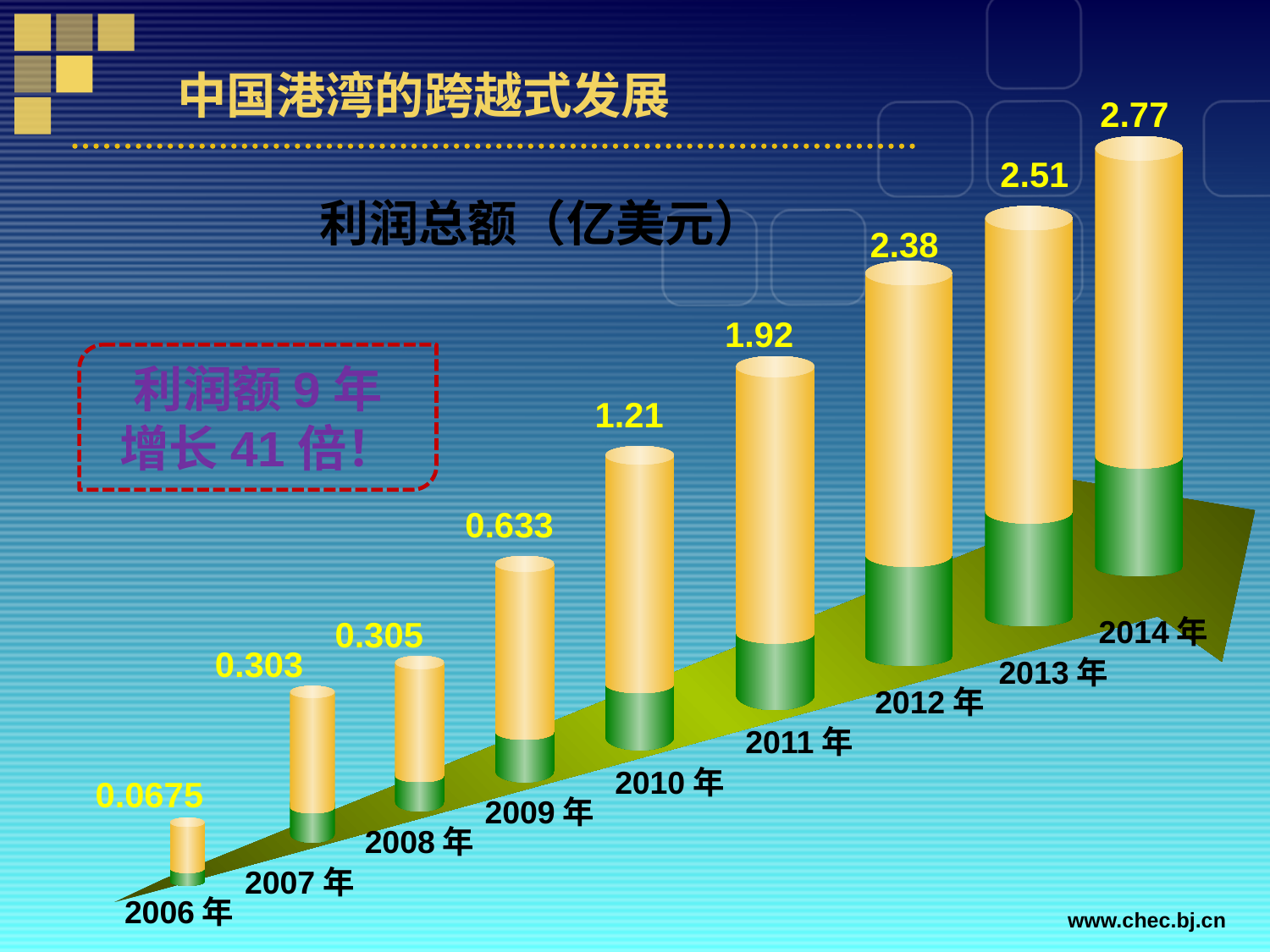

# 中国港湾的跨越式发展
2.77

2.51
利润总额（亿美元）

2.38

1.92
利润额9年
增长41倍！

1.21

0.633

0.305
2014年
0.303
2013年

2012年

2011年
2010年
0.0675
2009年
2008年

2007年
2006年
www.chec.bj.cn